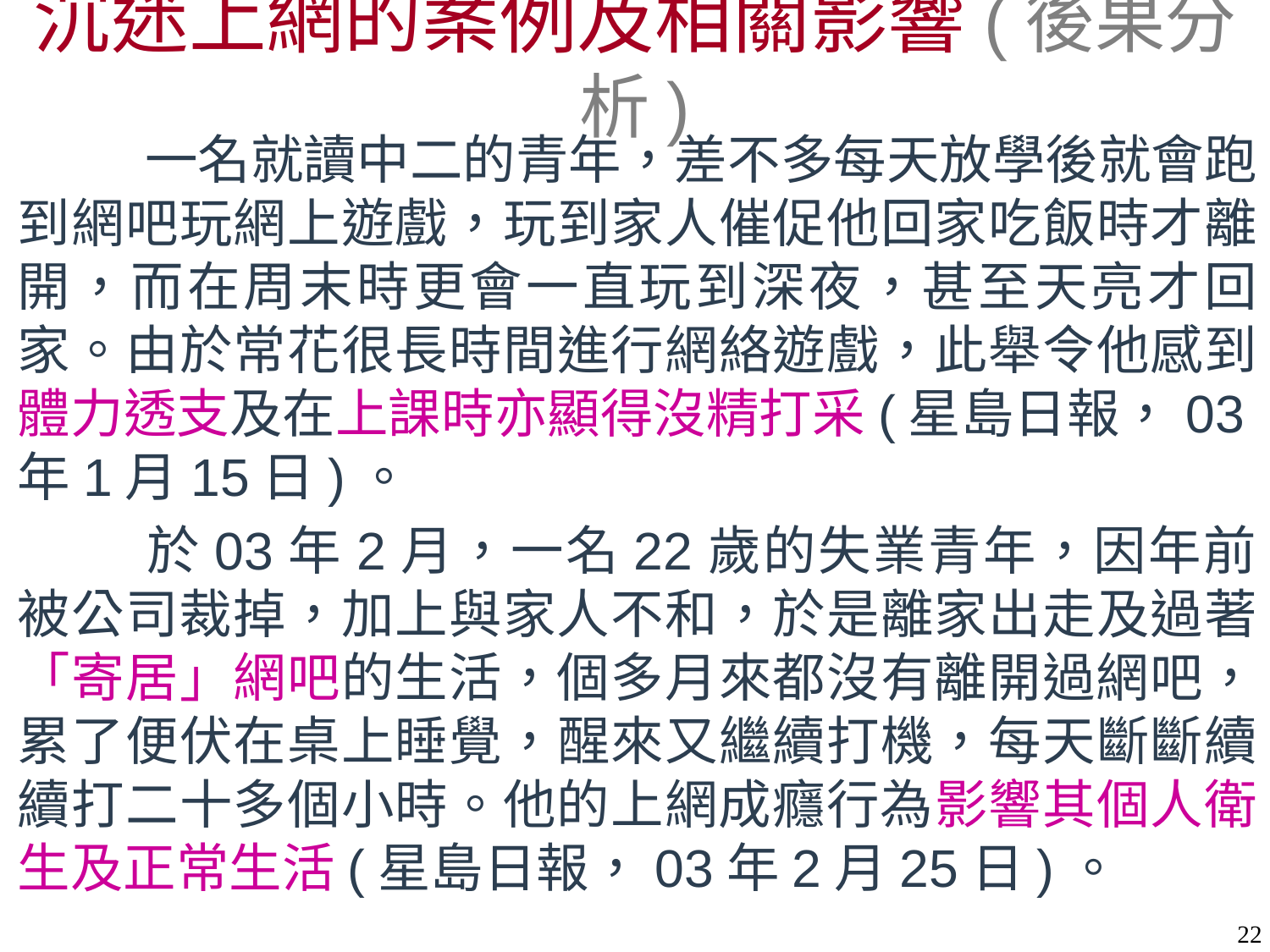

# 沉迷上網的案例及相關影響(後果分析)
	一名就讀中二的青年，差不多每天放學後就會跑到網吧玩網上遊戲，玩到家人催促他回家吃飯時才離開，而在周末時更會一直玩到深夜，甚至天亮才回家。由於常花很長時間進行網絡遊戲，此舉令他感到體力透支及在上課時亦顯得沒精打采(星島日報，03年1月15日)。
	於03年2月，一名22歲的失業青年，因年前被公司裁掉，加上與家人不和，於是離家出走及過著「寄居」網吧的生活，個多月來都沒有離開過網吧，累了便伏在桌上睡覺，醒來又繼續打機，每天斷斷續續打二十多個小時。他的上網成癮行為影響其個人衛生及正常生活(星島日報，03年2月25日)。
22